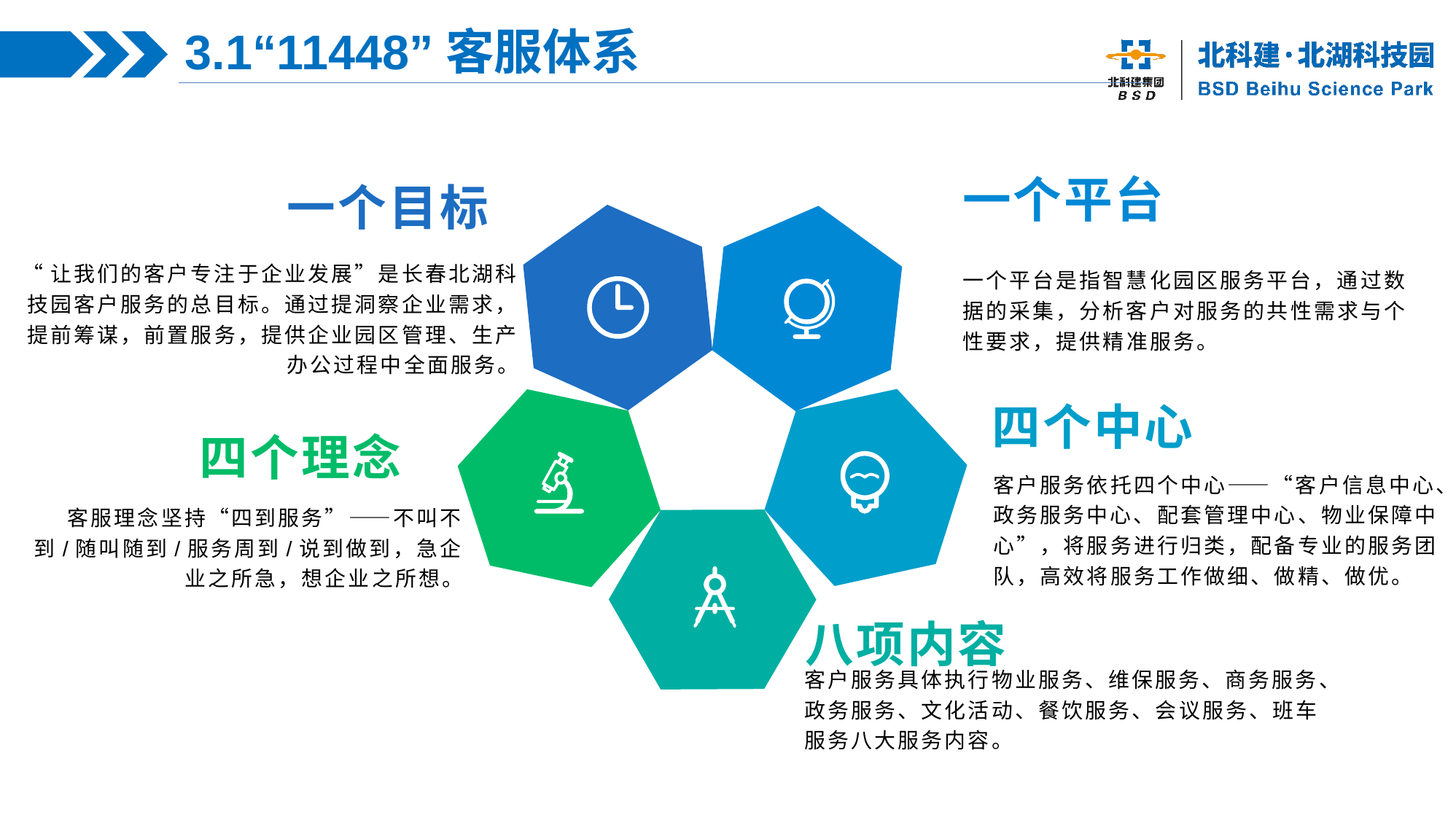

3.1“11448”客服体系

一个平台
一个目标

“让我们的客户专注于企业发展”是长春北湖科技园客户服务的总目标。通过提洞察企业需求，提前筹谋，前置服务，提供企业园区管理、生产办公过程中全面服务。
一个平台是指智慧化园区服务平台，通过数据的采集，分析客户对服务的共性需求与个性要求，提供精准服务。

四个中心

四个理念

客户服务依托四个中心——“客户信息中心、政务服务中心、配套管理中心、物业保障中心”，将服务进行归类，配备专业的服务团队，高效将服务工作做细、做精、做优。
客服理念坚持“四到服务”——不叫不到/随叫随到/服务周到/说到做到，急企业之所急，想企业之所想。

八项内容
客户服务具体执行物业服务、维保服务、商务服务、政务服务、文化活动、餐饮服务、会议服务、班车服务八大服务内容。